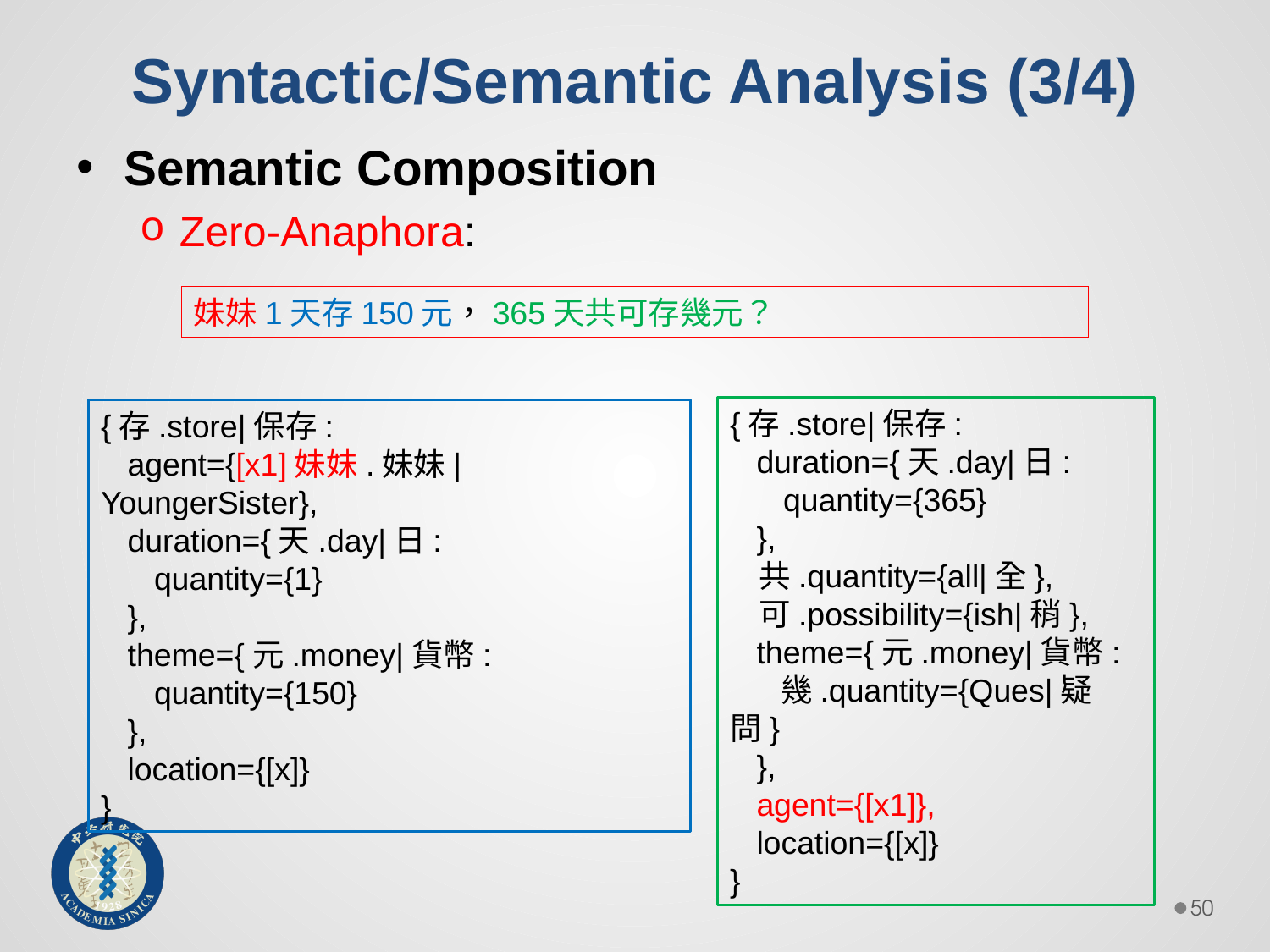

# Syntactic/Semantic Analysis (3/4)
Semantic Composition
Zero-Anaphora:

妹妹1天存150元，365天共可存幾元？
{存.store|保存:
   duration={天.day|日:
      quantity={365}
   },
   共.quantity={all|全},
   可.possibility={ish|稍},
   theme={元.money|貨幣:
      幾.quantity={Ques|疑問}
   },
   agent={[x1]},
   location={[x]}
}
{存.store|保存:
   agent={[x1]妹妹.妹妹|YoungerSister},
   duration={天.day|日:
      quantity={1}
   },
   theme={元.money|貨幣:
      quantity={150}
   },
   location={[x]}
}
50